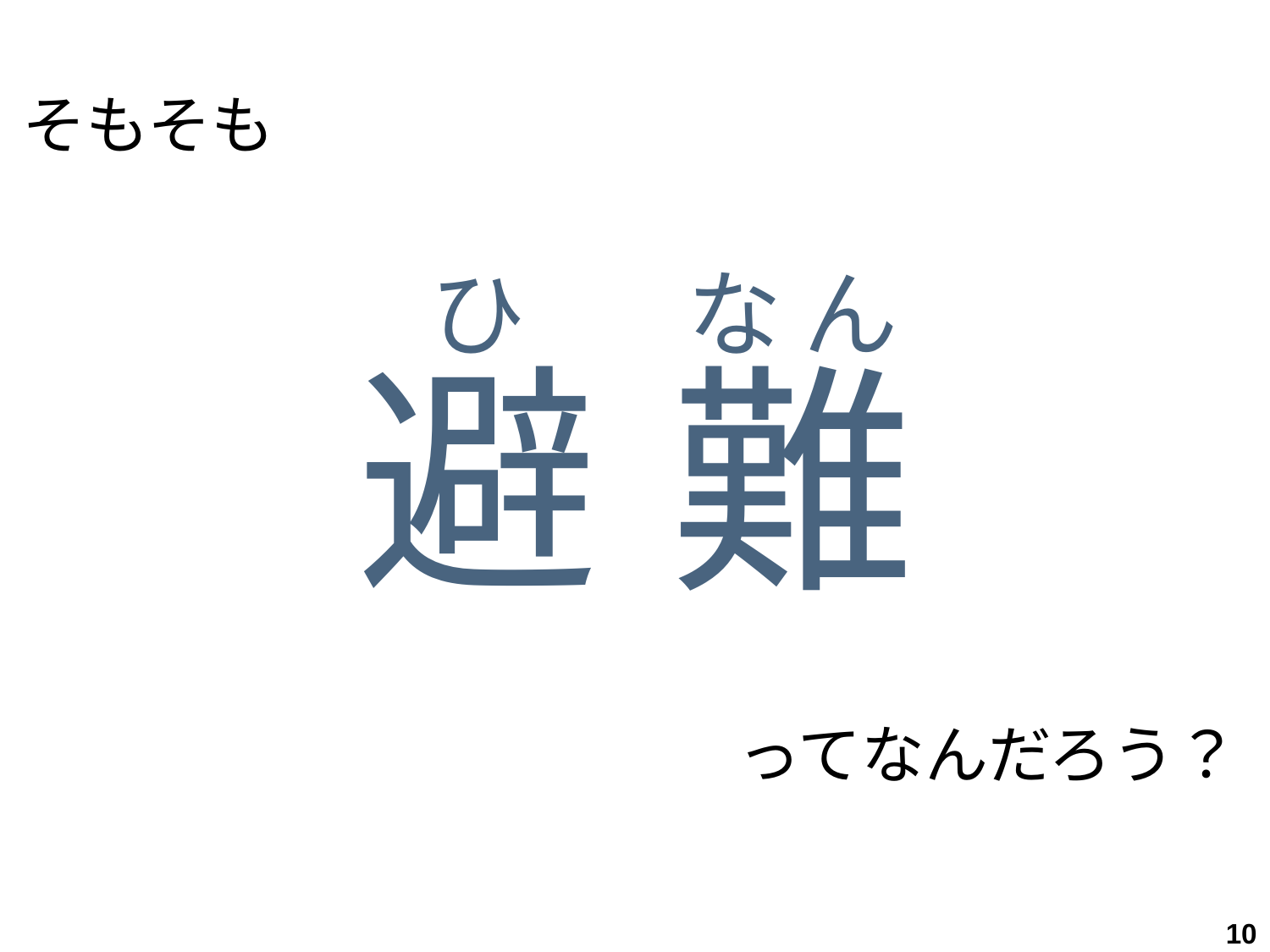

そもそも
ひ
避
な ん
難
ってなんだろう？
10